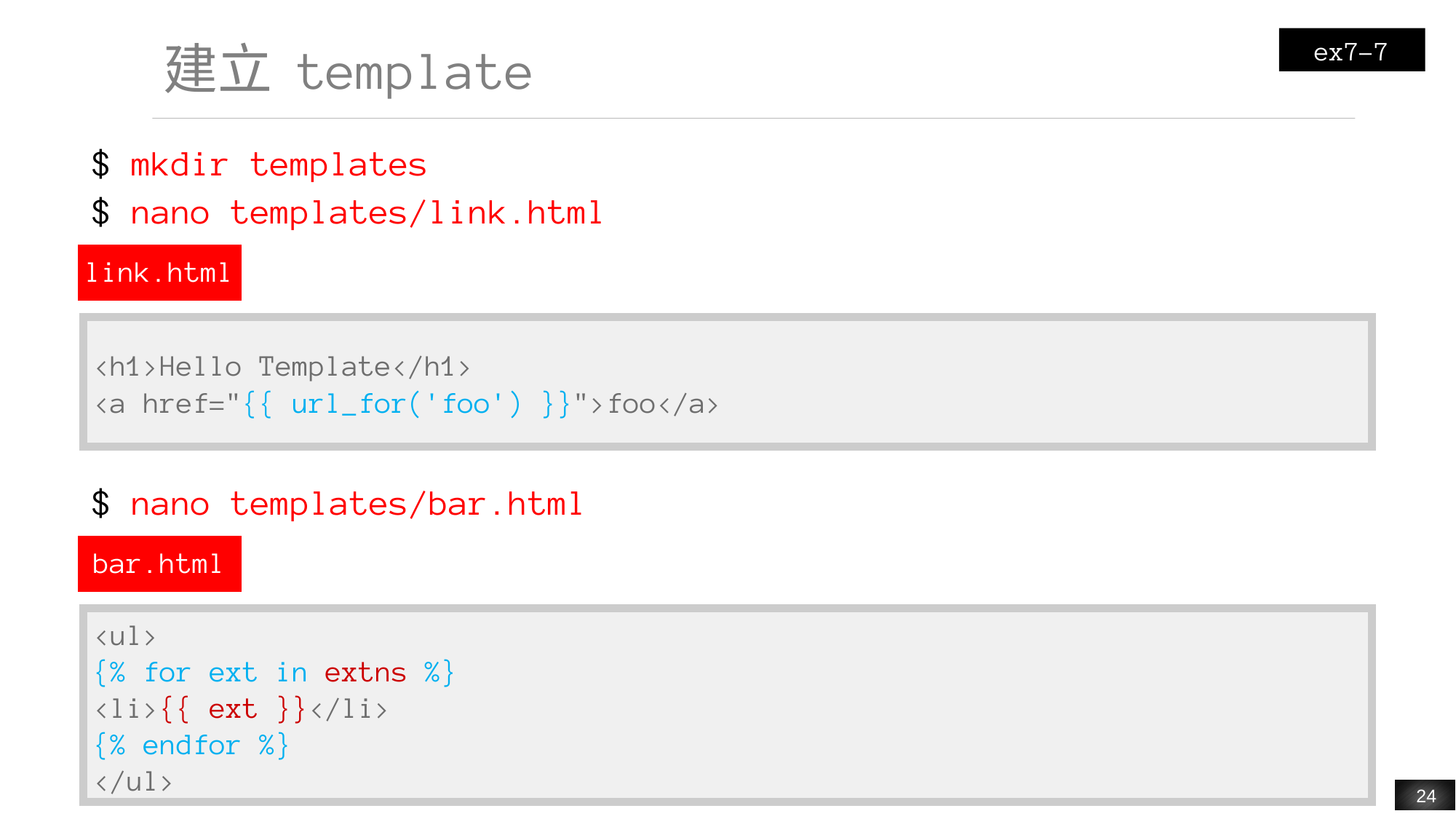

ex7-7
# 建立 template
$ mkdir templates
$ nano templates/link.html

$ nano templates/bar.html

| link.html |  |
| --- | --- |
| <h1>Hello Template</h1> <a href="{{ url\_for('foo') }}">foo</a> |
| --- |
| bar.html |  |
| --- | --- |
| <ul> {% for ext in extns %} <li>{{ ext }}</li> {% endfor %} </ul> |
| --- |